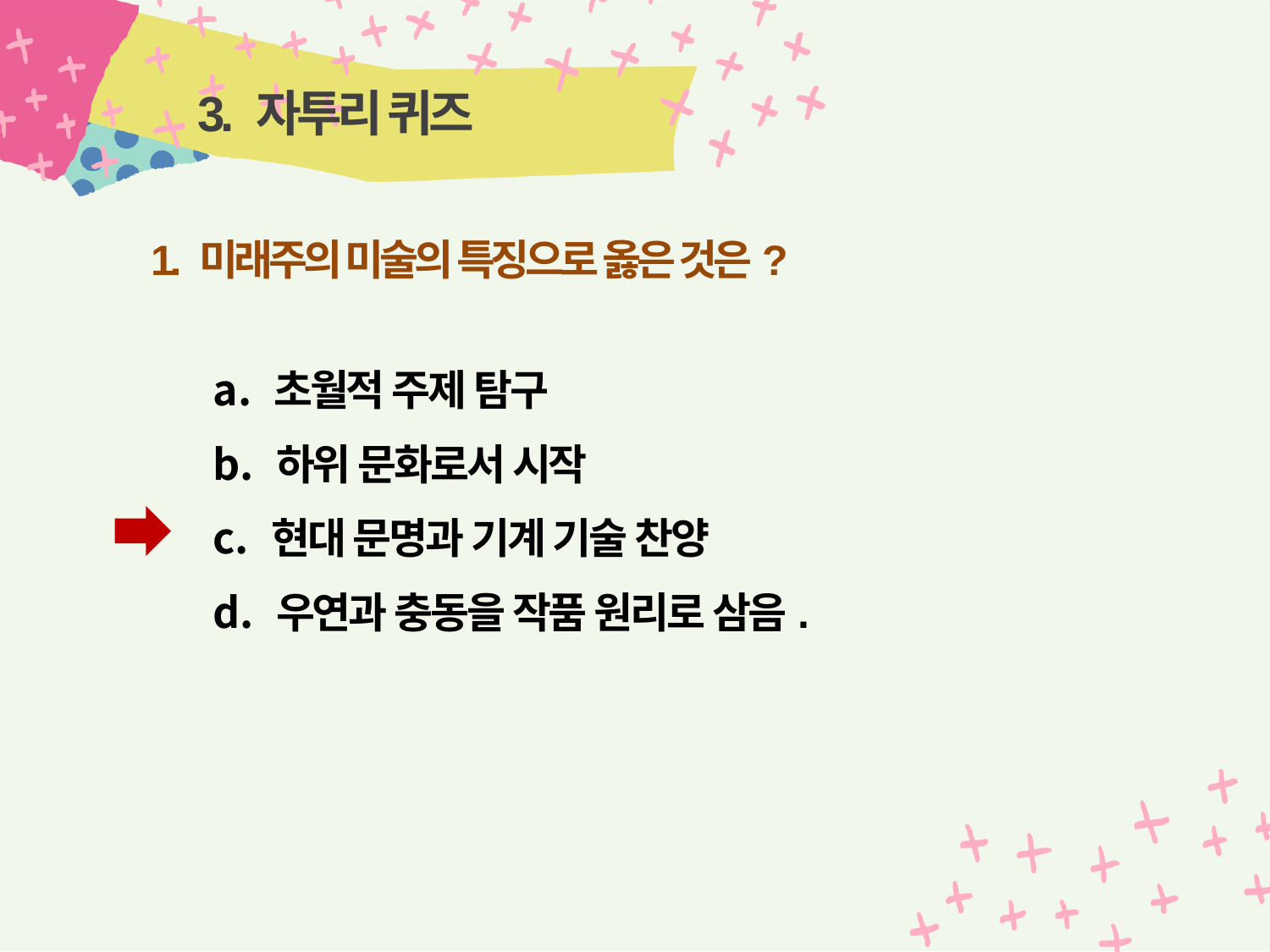

# 3. 자투리 퀴즈
1. 미래주의 미술의 특징으로 옳은 것은?

 초월적 주제 탐구
 하위 문화로서 시작
 현대 문명과 기계 기술 찬양
 우연과 충동을 작품 원리로 삼음.